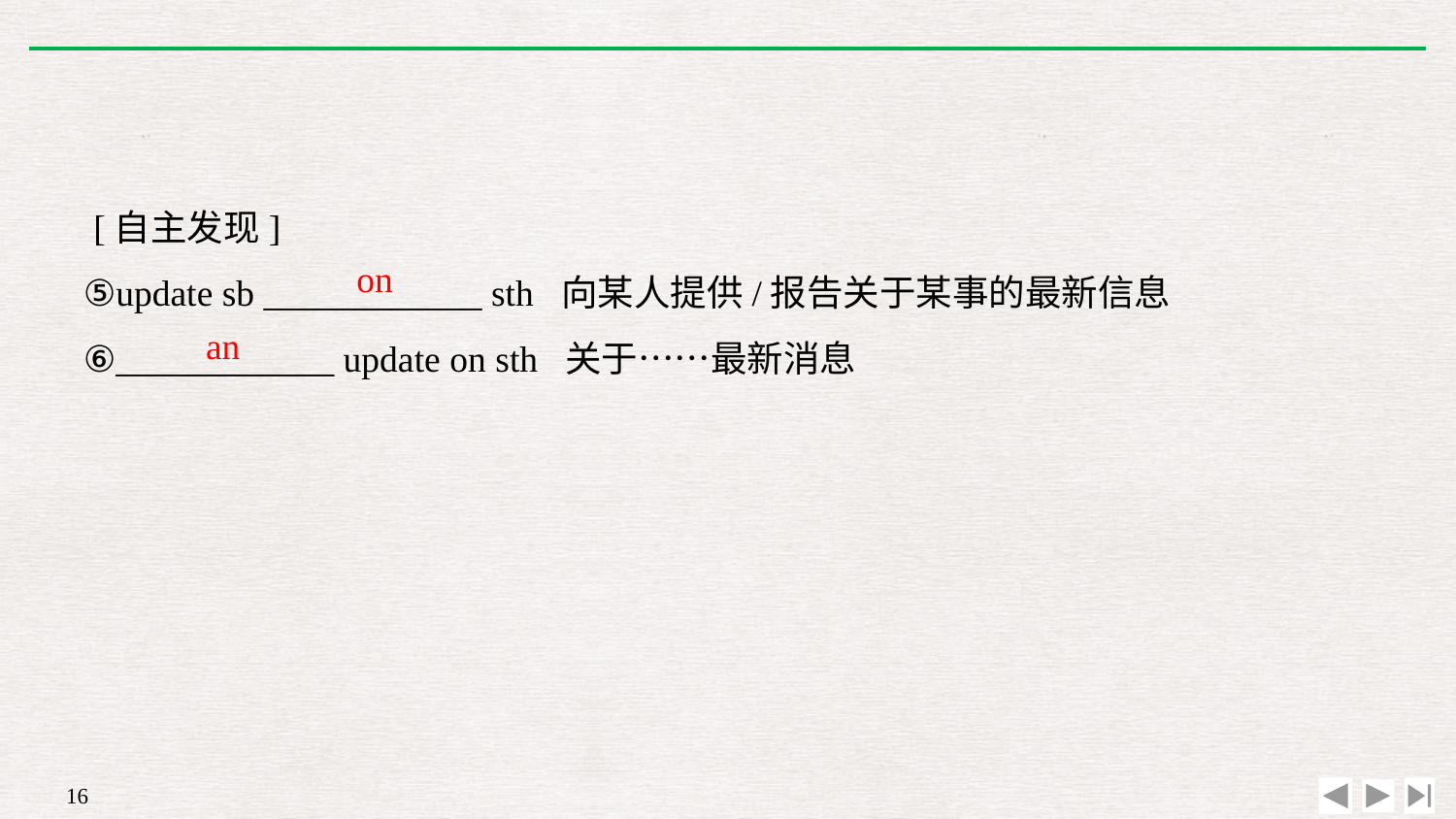

[自主发现]
⑤update sb ____________ sth  向某人提供/报告关于某事的最新信息
⑥____________ update on sth  关于……最新消息
on
an